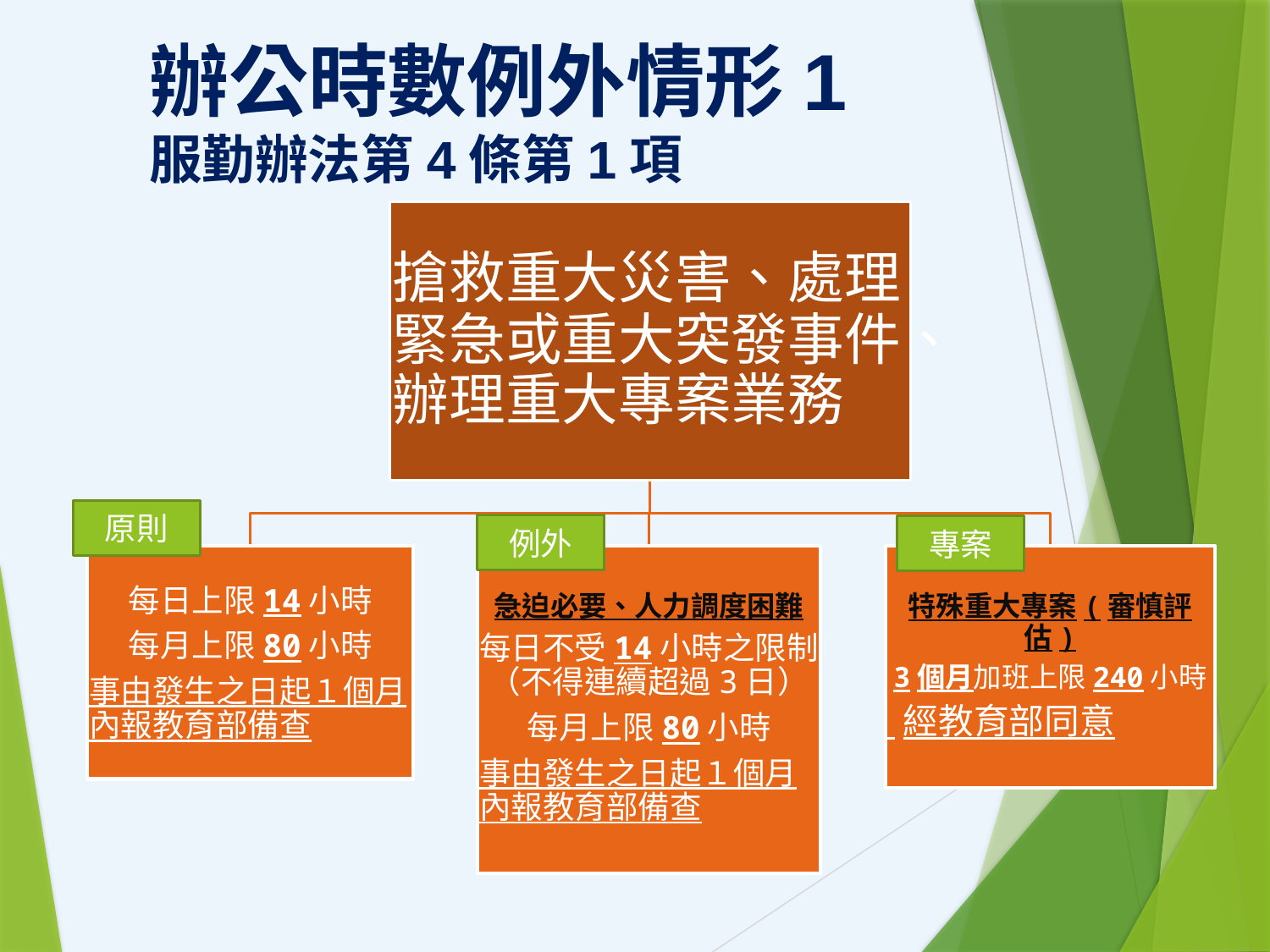

辦公時數例外情形1
服勤辦法第4條第1項
搶救重大災害、處理緊急或重大突發事件、辦理重大專案業務

每日上限14小時
每月上限80小時
事由發生之日起１個月內報教育部備查

急迫必要、人力調度困難
每日不受14小時之限制（不得連續超過3日）
每月上限80小時
事由發生之日起１個月 內報教育部備查

特殊重大專案(審慎評估)
3個月加班上限240小時
 經教育部同意

原則
例外
專案